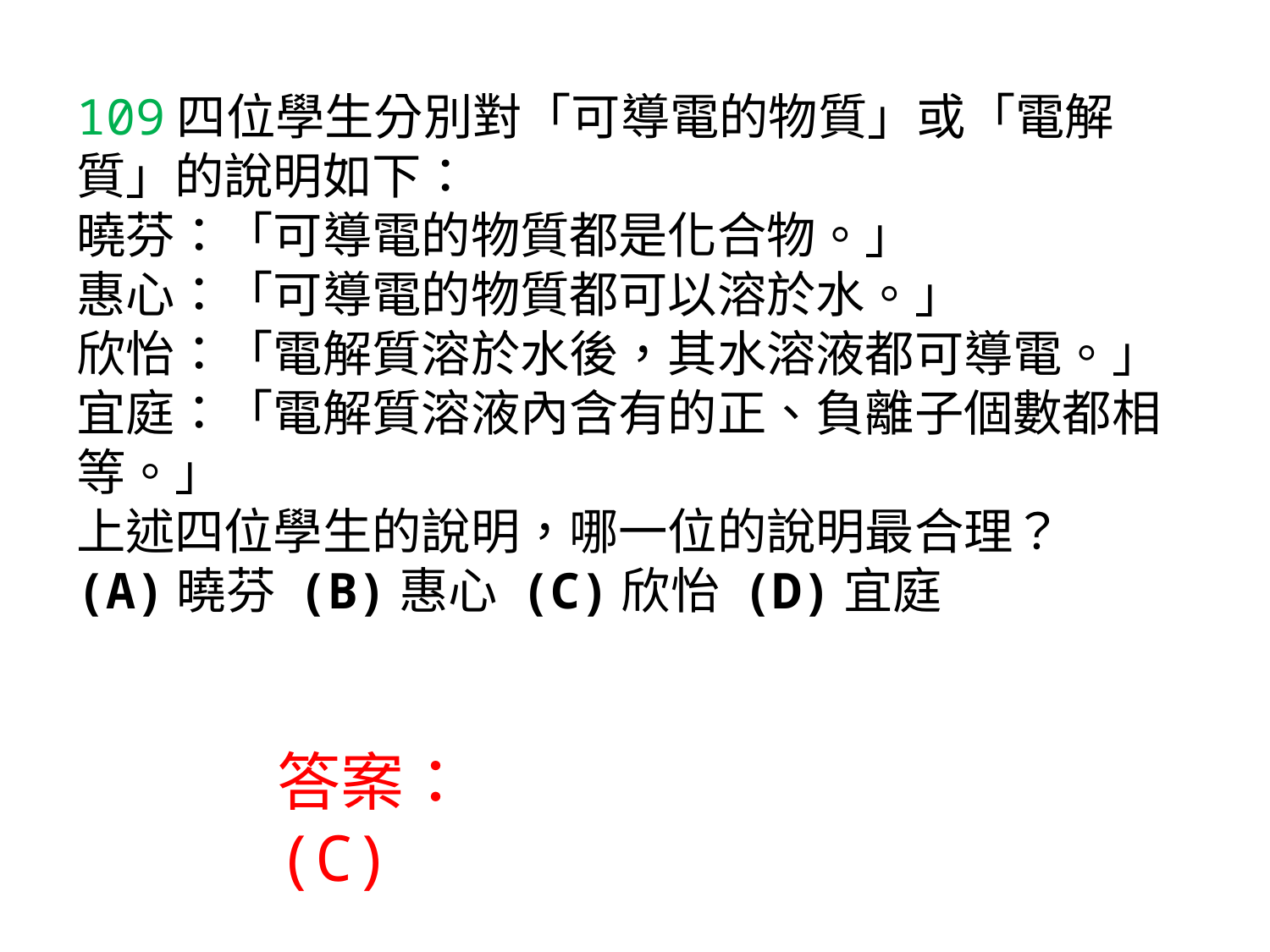

# 109四位學生分別對「可導電的物質」或「電解質」的說明如下： 曉芬：「可導電的物質都是化合物。」 惠心：「可導電的物質都可以溶於水。」 欣怡：「電解質溶於水後，其水溶液都可導電。」 宜庭：「電解質溶液內含有的正、負離子個數都相等。」 上述四位學生的說明，哪一位的說明最合理？ (A)曉芬 (B)惠心 (C)欣怡 (D)宜庭
答案：(C)